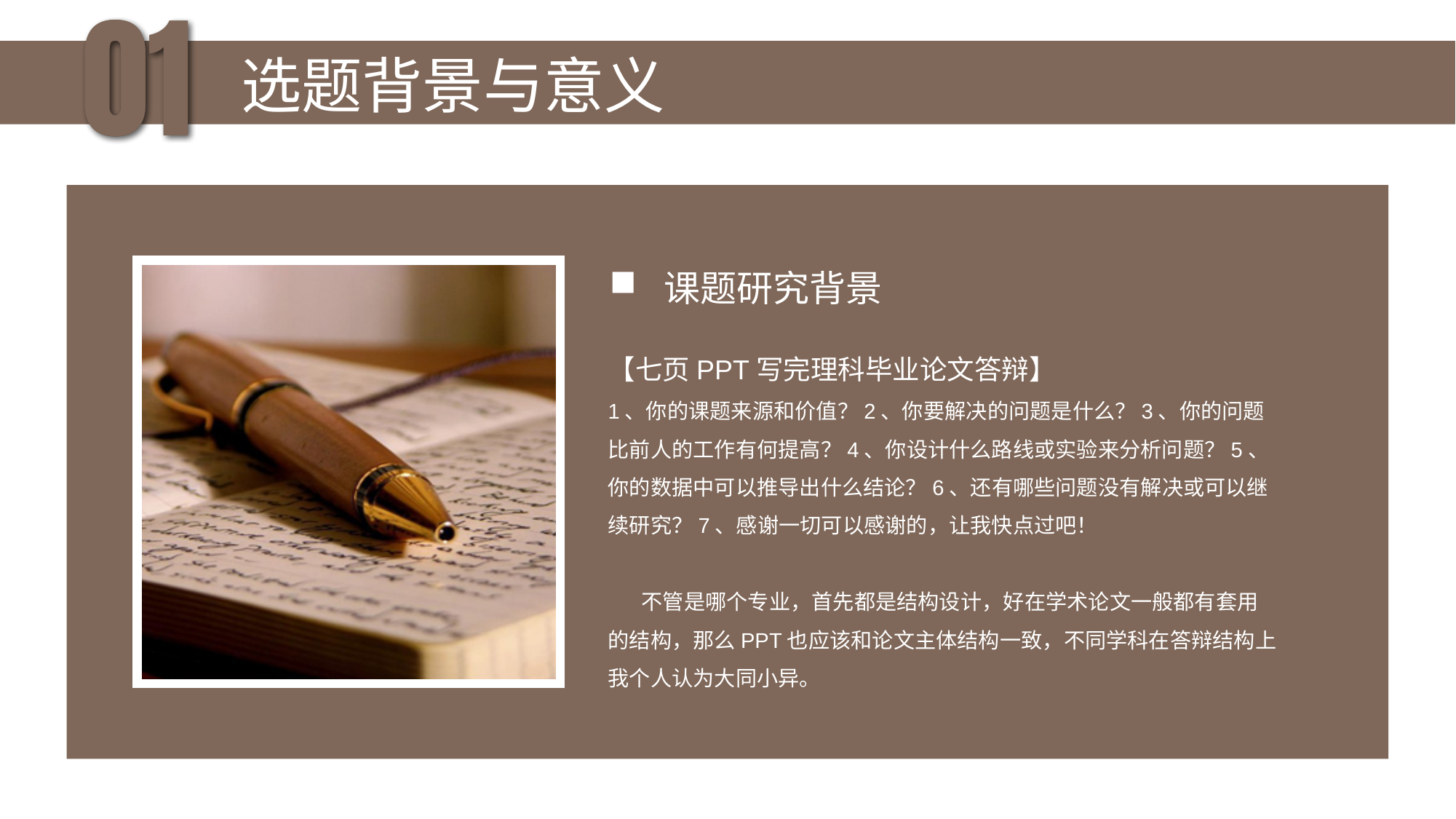

选题背景与意义
01
01

课题研究背景
【七页PPT写完理科毕业论文答辩】
1、你的课题来源和价值？2、你要解决的问题是什么？3、你的问题比前人的工作有何提高？4、你设计什么路线或实验来分析问题？5、你的数据中可以推导出什么结论？6、还有哪些问题没有解决或可以继续研究？7、感谢一切可以感谢的，让我快点过吧！

      不管是哪个专业，首先都是结构设计，好在学术论文一般都有套用的结构，那么PPT也应该和论文主体结构一致，不同学科在答辩结构上我个人认为大同小异。